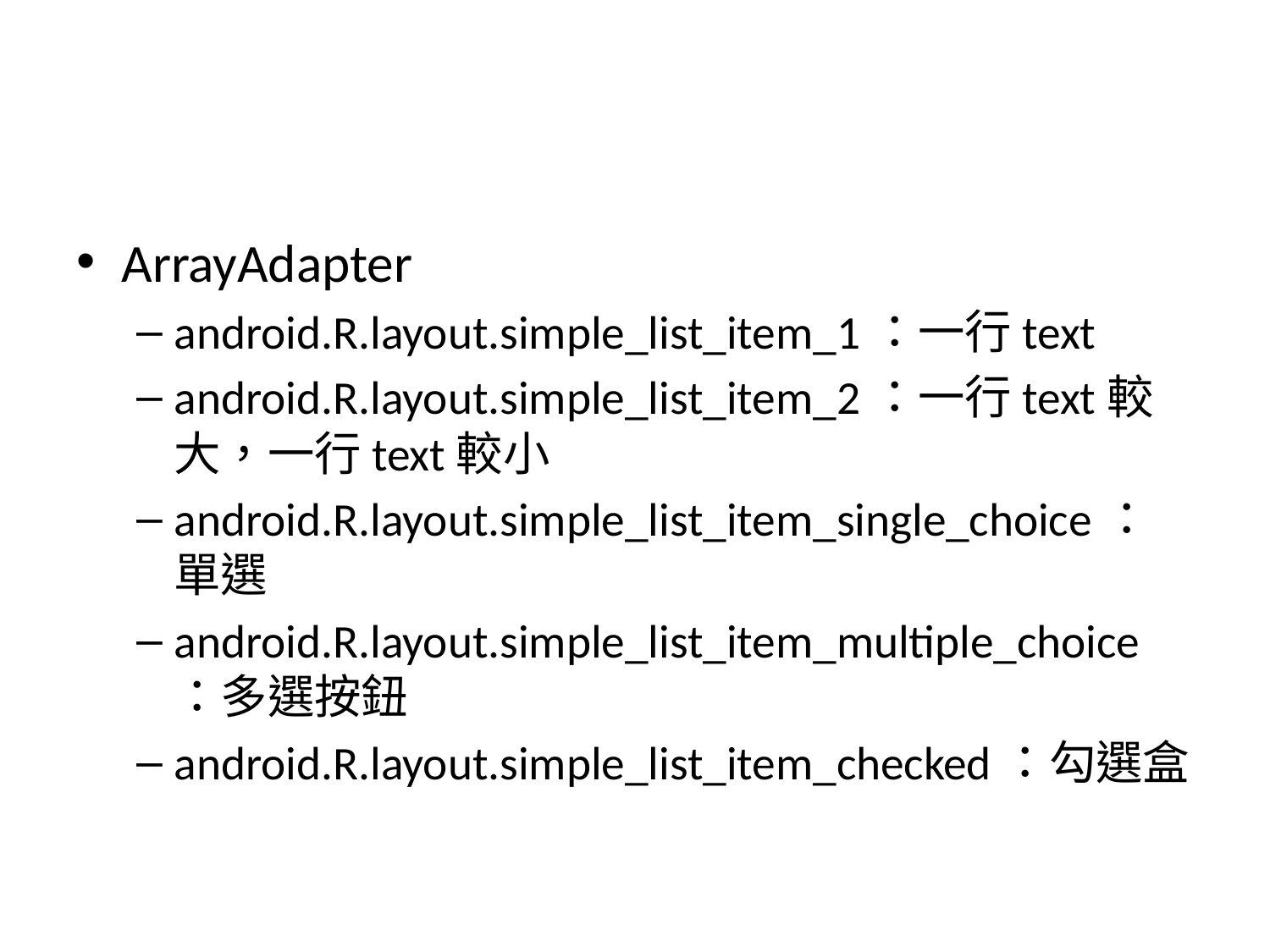

#
ArrayAdapter
android.R.layout.simple_list_item_1：一行text
android.R.layout.simple_list_item_2：一行text較大，一行text較小
android.R.layout.simple_list_item_single_choice：單選
android.R.layout.simple_list_item_multiple_choice：多選按鈕
android.R.layout.simple_list_item_checked：勾選盒